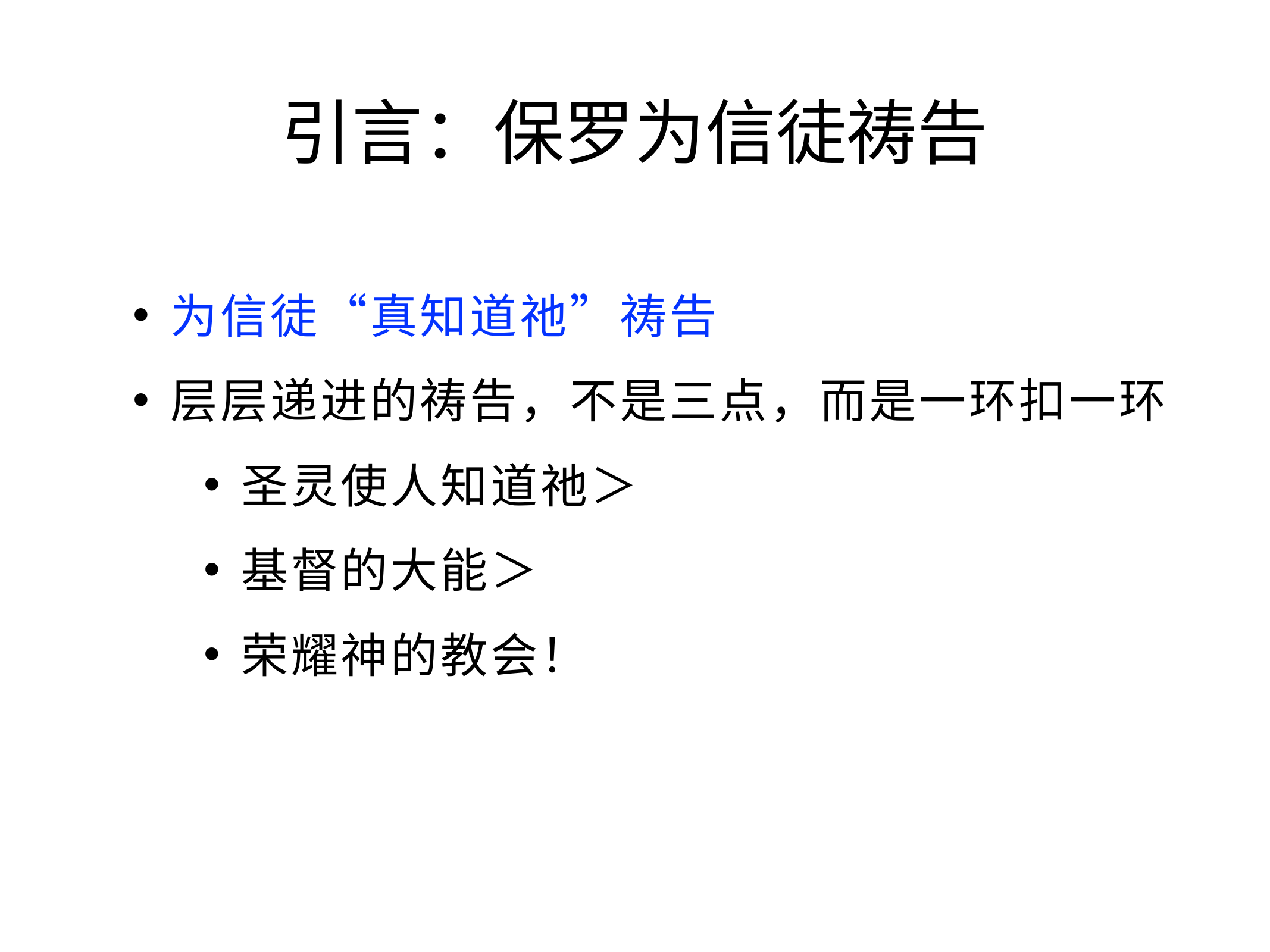

# 引言：保罗为信徒祷告
为信徒“真知道祂”祷告
层层递进的祷告，不是三点，而是一环扣一环
圣灵使人知道祂＞
基督的大能＞
荣耀神的教会！